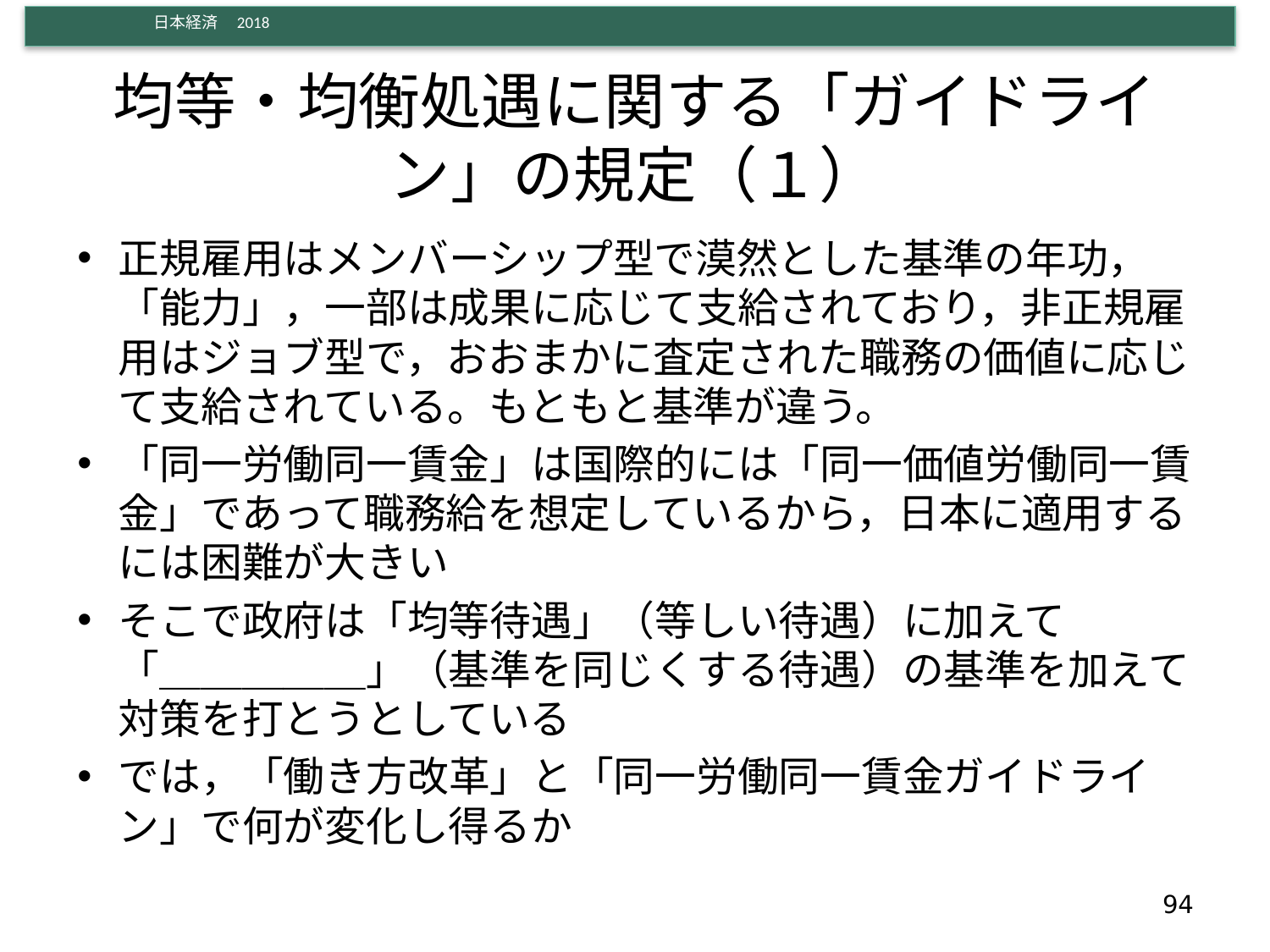

# 均等・均衡処遇に関する「ガイドライン」の規定（１）
正規雇用はメンバーシップ型で漠然とした基準の年功，「能力」，一部は成果に応じて支給されており，非正規雇用はジョブ型で，おおまかに査定された職務の価値に応じて支給されている。もともと基準が違う。
「同一労働同一賃金」は国際的には「同一価値労働同一賃金」であって職務給を想定しているから，日本に適用するには困難が大きい
そこで政府は「均等待遇」（等しい待遇）に加えて
「＿＿＿＿＿」（基準を同じくする待遇）の基準を加えて対策を打とうとしている
では，「働き方改革」と「同一労働同一賃金ガイドライン」で何が変化し得るか

94